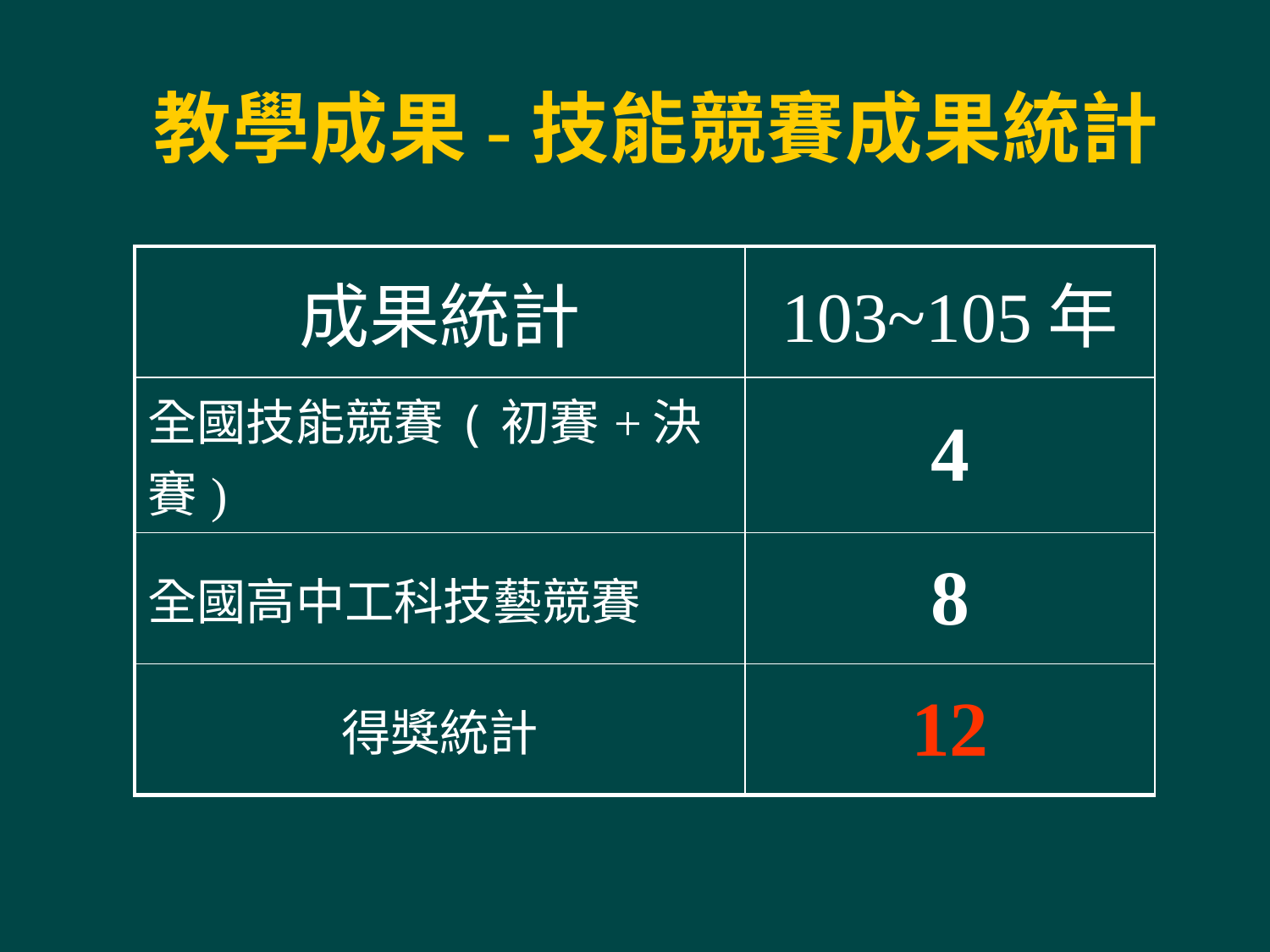

# 教學成果-技能競賽成果統計
| 成果統計 | 103~105年 |
| --- | --- |
| 全國技能競賽(初賽+決賽) | 4 |
| 全國高中工科技藝競賽 | 8 |
| 得獎統計 | 12 |